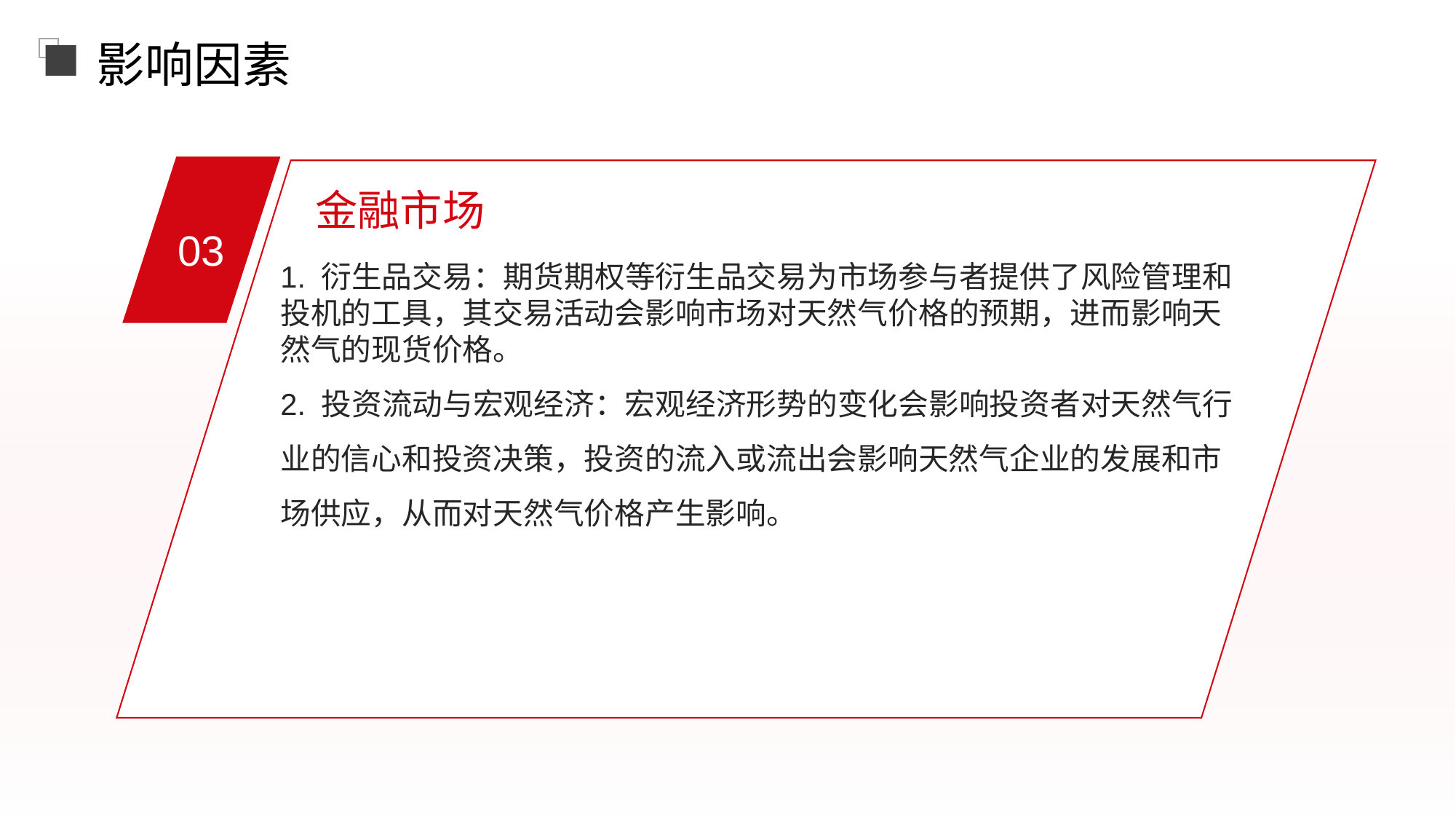

影响因素

金融市场
03
1. 衍生品交易：期货期权等衍生品交易为市场参与者提供了风险管理和投机的工具，其交易活动会影响市场对天然气价格的预期，进而影响天然气的现货价格。
2. 投资流动与宏观经济：宏观经济形势的变化会影响投资者对天然气行业的信心和投资决策，投资的流入或流出会影响天然气企业的发展和市场供应，从而对天然气价格产生影响。